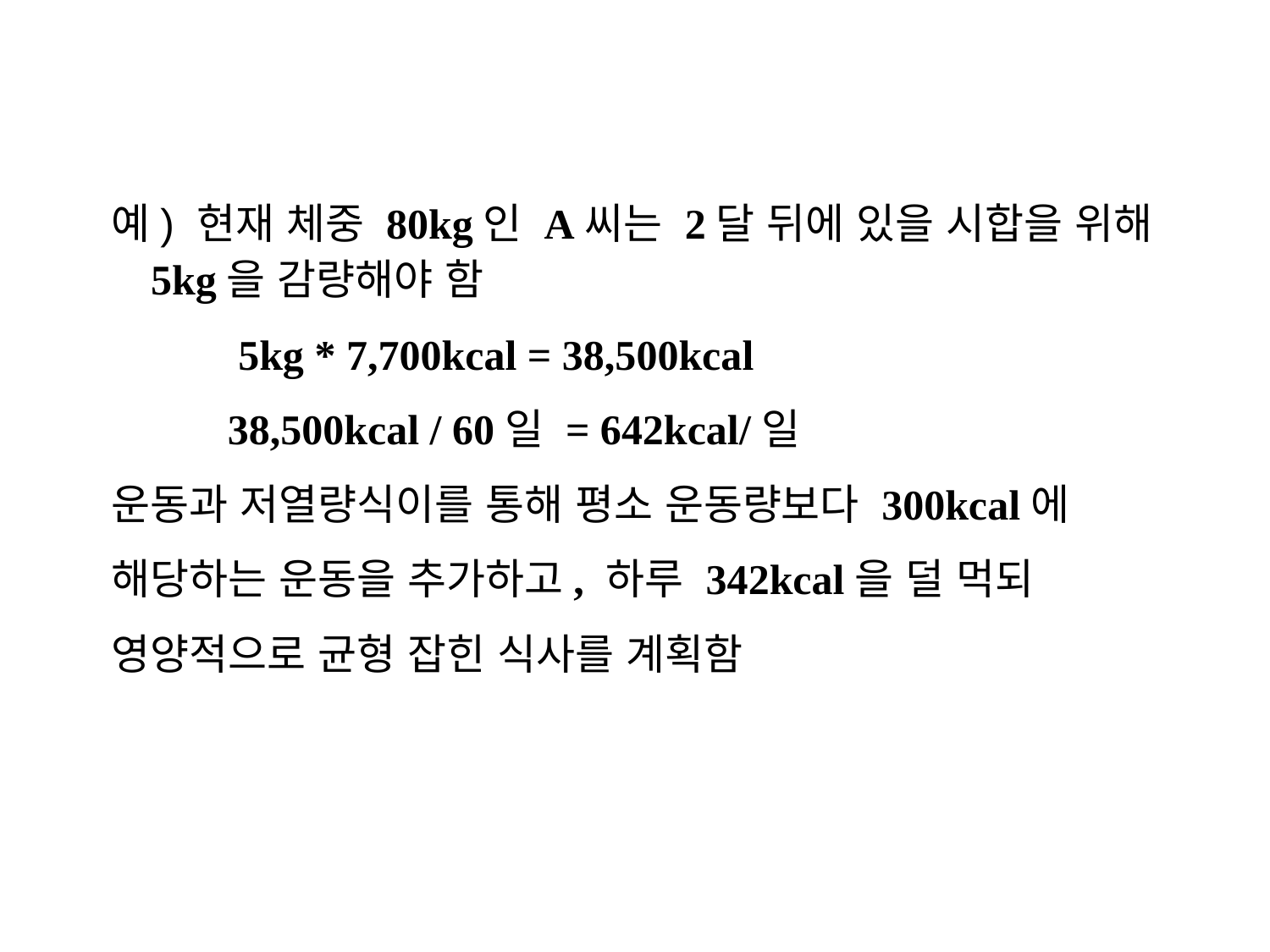

예) 현재 체중 80kg인 A씨는 2달 뒤에 있을 시합을 위해 5kg을 감량해야 함
            5kg * 7,700kcal = 38,500kcal
           38,500kcal / 60일 = 642kcal/일
운동과 저열량식이를 통해 평소 운동량보다 300kcal에
해당하는 운동을 추가하고, 하루 342kcal을 덜 먹되
영양적으로 균형 잡힌 식사를 계획함